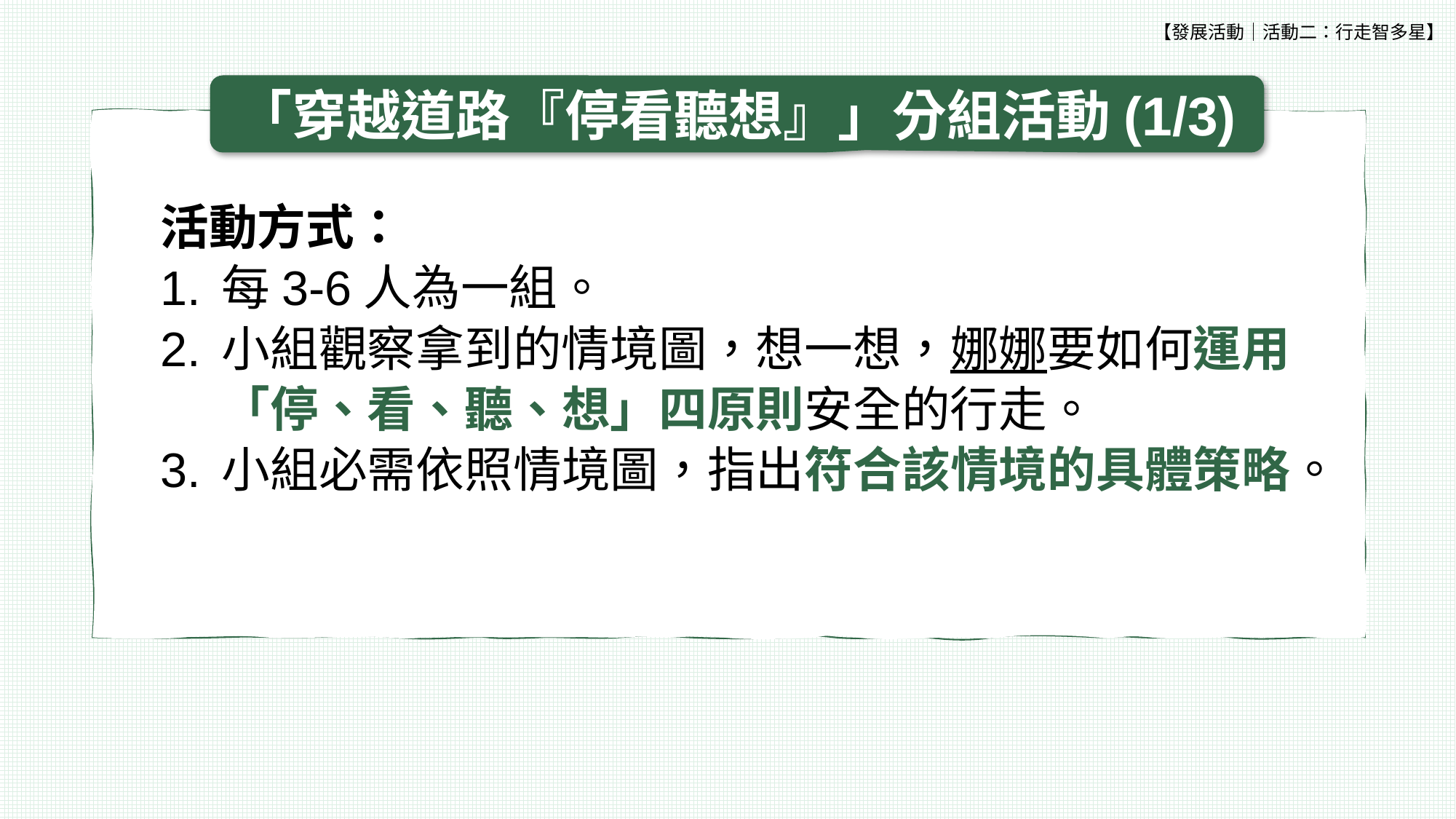

【發展活動│活動二：行走智多星】
「穿越道路『停看聽想』」分組活動(1/3)

活動方式：
每3-6人為一組。
小組觀察拿到的情境圖，想一想，娜娜要如何運用「停、看、聽、想」四原則安全的行走。
小組必需依照情境圖，指出符合該情境的具體策略。